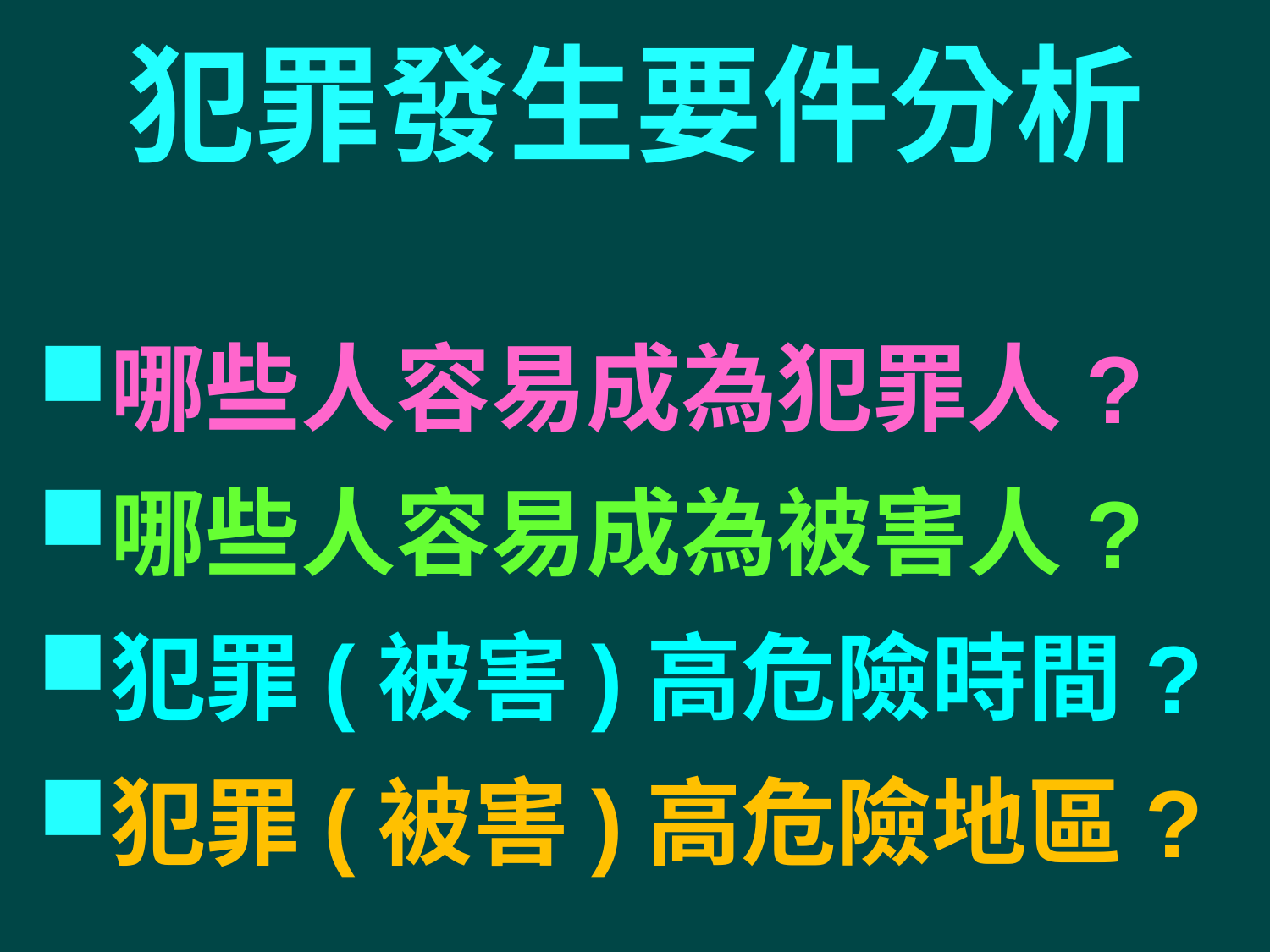

犯罪發生要件分析

哪些人容易成為犯罪人?
哪些人容易成為被害人?
犯罪(被害)高危險時間?
犯罪(被害)高危險地區?